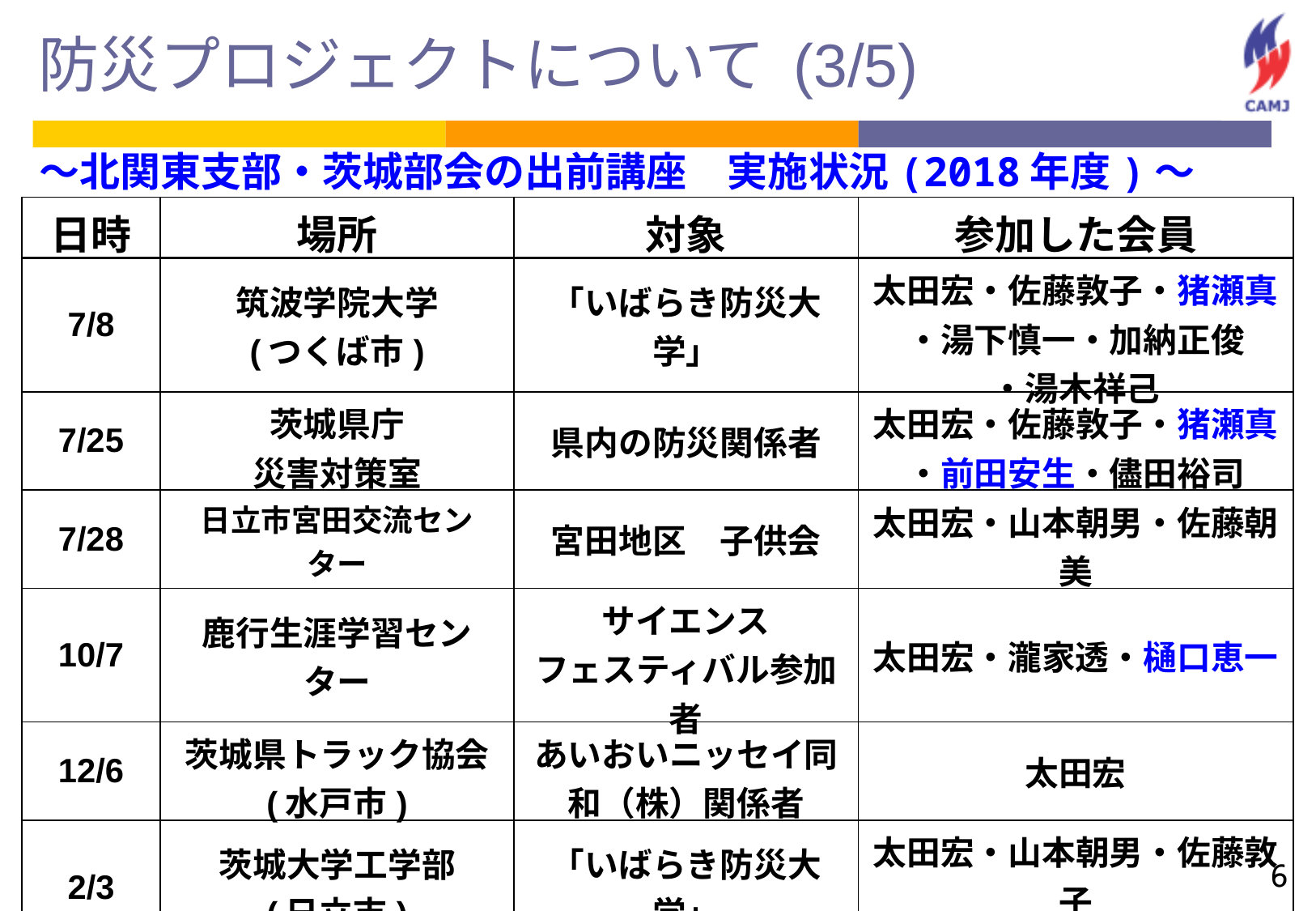

# 防災プロジェクトについて (3/5)
～北関東支部・茨城部会の出前講座　実施状況(2018年度)～
| 日時 | 場所 | 対象 | 参加した会員 |
| --- | --- | --- | --- |
| 7/8 | 筑波学院大学 (つくば市) | 「いばらき防災大学」 | 太田宏・佐藤敦子・猪瀬真 ・湯下慎一・加納正俊 ・湯木祥己 |
| 7/25 | 茨城県庁 災害対策室 | 県内の防災関係者 | 太田宏・佐藤敦子・猪瀬真 ・前田安生・儘田裕司 |
| 7/28 | 日立市宮田交流センター | 宮田地区　子供会 | 太田宏・山本朝男・佐藤朝美 |
| 10/7 | 鹿行生涯学習センター | サイエンス フェスティバル参加者 | 太田宏・瀧家透・樋口恵一 |
| 12/6 | 茨城県トラック協会 (水戸市) | あいおいニッセイ同和（株）関係者 | 太田宏 |
| 2/3 | 茨城大学工学部 (日立市) | 「いばらき防災大学」 | 太田宏・山本朝男・佐藤敦子 ・佐藤朝美・猪瀬真 |
6